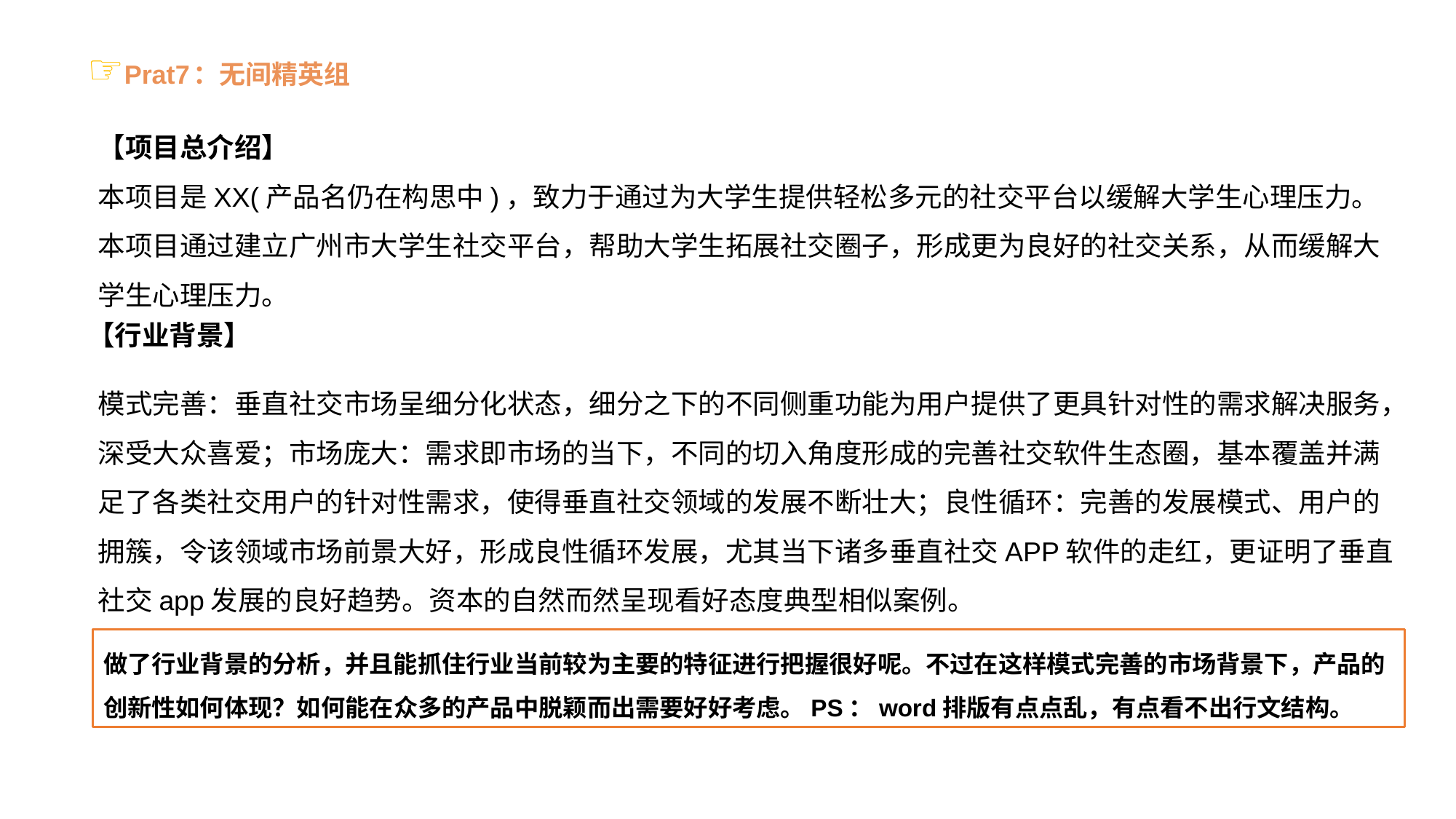

# ☞Prat7：无间精英组
【项目总介绍】
本项目是XX(产品名仍在构思中)，致力于通过为大学生提供轻松多元的社交平台以缓解大学生心理压力。本项目通过建立广州市大学生社交平台，帮助大学生拓展社交圈子，形成更为良好的社交关系，从而缓解大学生心理压力。
【行业背景】
模式完善：垂直社交市场呈细分化状态，细分之下的不同侧重功能为用户提供了更具针对性的需求解决服务，深受大众喜爱；市场庞大：需求即市场的当下，不同的切入角度形成的完善社交软件生态圈，基本覆盖并满足了各类社交用户的针对性需求，使得垂直社交领域的发展不断壮大；良性循环：完善的发展模式、用户的拥簇，令该领域市场前景大好，形成良性循环发展，尤其当下诸多垂直社交APP软件的走红，更证明了垂直社交app发展的良好趋势。资本的自然而然呈现看好态度典型相似案例。

做了行业背景的分析，并且能抓住行业当前较为主要的特征进行把握很好呢。不过在这样模式完善的市场背景下，产品的创新性如何体现？如何能在众多的产品中脱颖而出需要好好考虑。PS：word排版有点点乱，有点看不出行文结构。